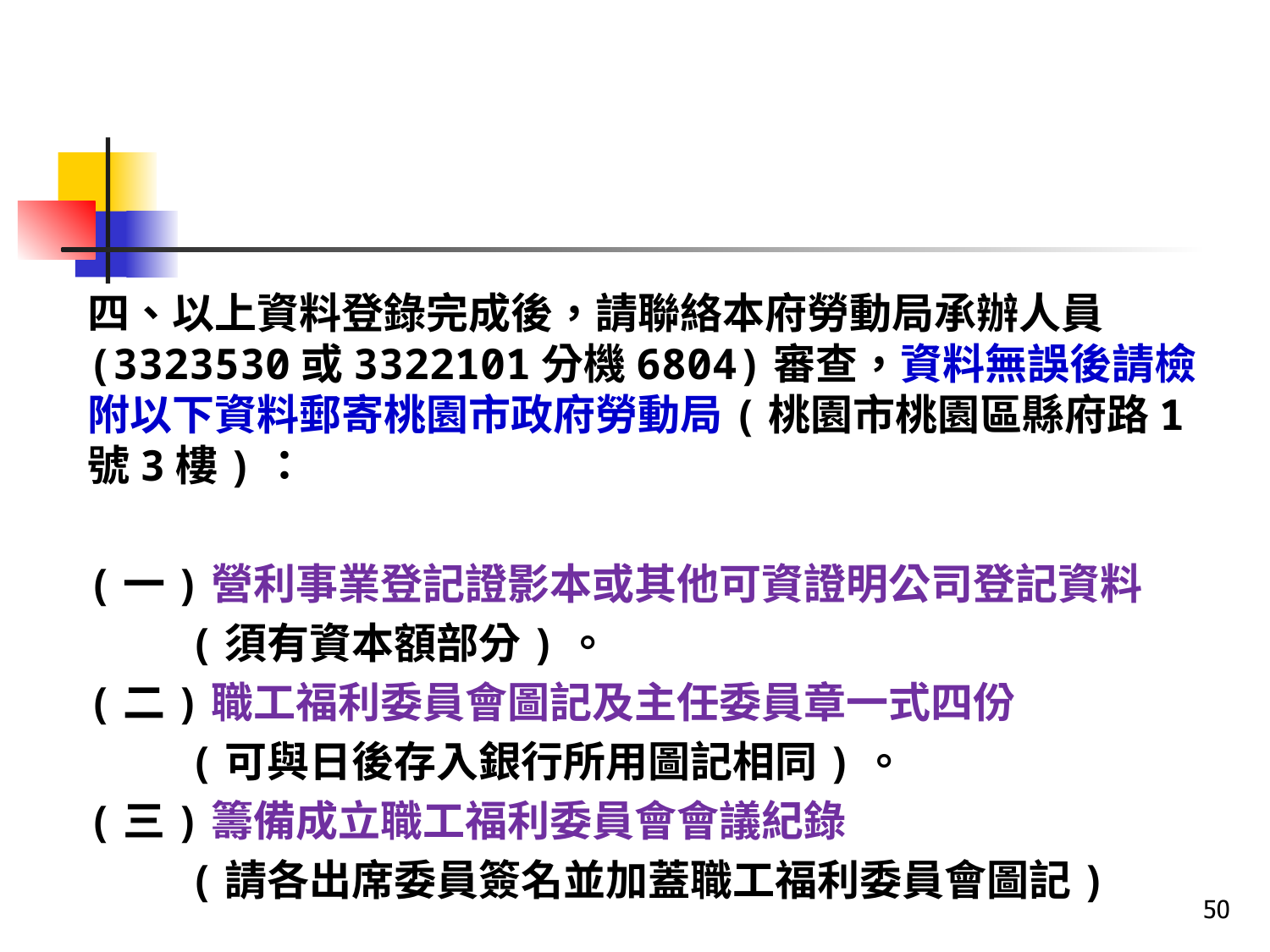

#
四、以上資料登錄完成後，請聯絡本府勞動局承辦人員(3323530或3322101分機6804)審查，資料無誤後請檢附以下資料郵寄桃園市政府勞動局(桃園市桃園區縣府路1號3樓)：

(一)營利事業登記證影本或其他可資證明公司登記資料
    (須有資本額部分)。
(二)職工福利委員會圖記及主任委員章一式四份
    (可與日後存入銀行所用圖記相同)。
(三)籌備成立職工福利委員會會議紀錄
    (請各出席委員簽名並加蓋職工福利委員會圖記)

50